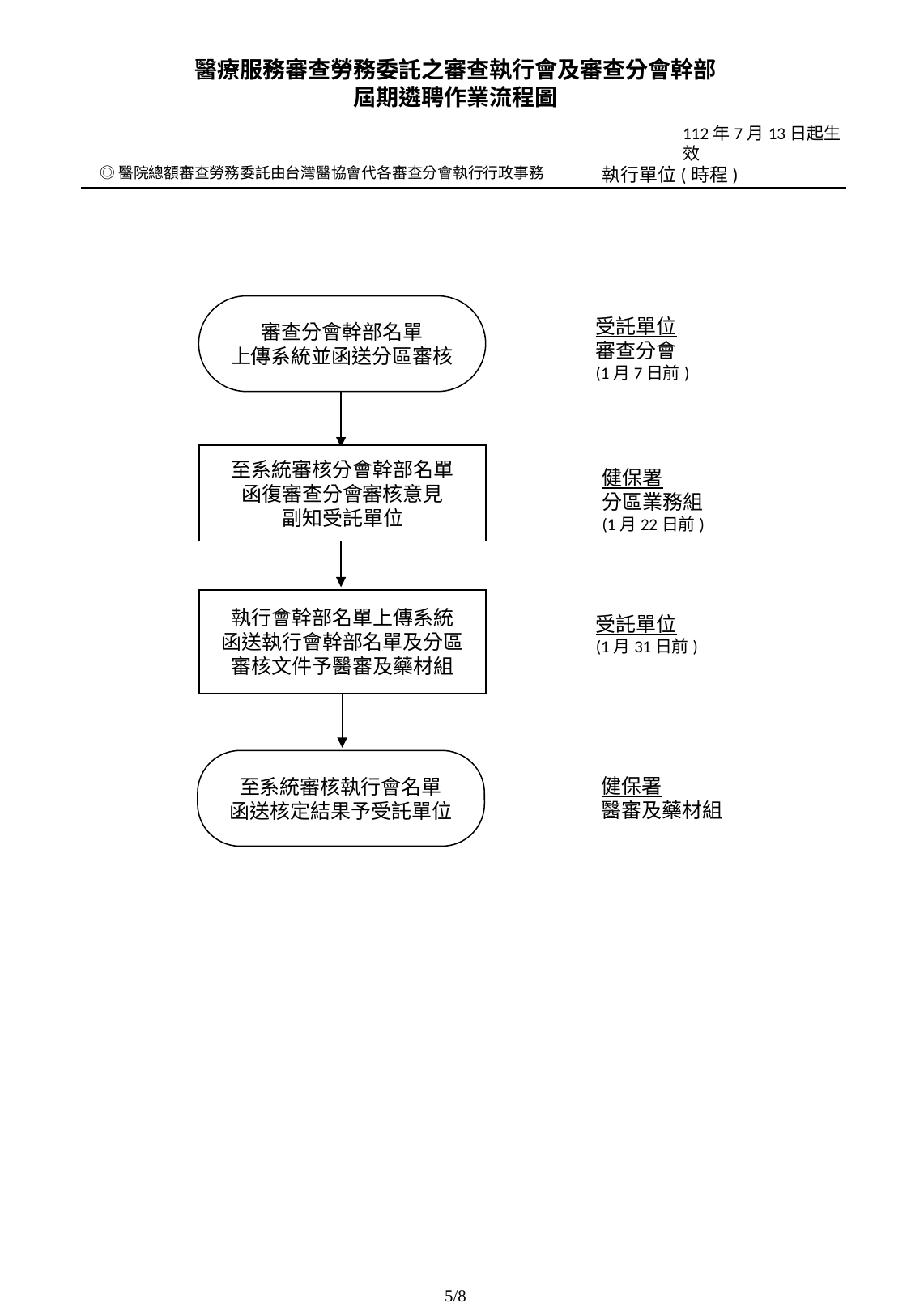

醫療服務審查勞務委託之審查執行會及審查分會幹部
屆期遴聘作業流程圖
112年7月13日起生效
◎醫院總額審查勞務委託由台灣醫協會代各審查分會執行行政事務
執行單位(時程)
審查分會幹部名單
上傳系統並函送分區審核
受託單位
審查分會
(1月7日前)
至系統審核分會幹部名單
函復審查分會審核意見
副知受託單位
健保署
分區業務組
(1月22日前)
執行會幹部名單上傳系統
函送執行會幹部名單及分區審核文件予醫審及藥材組
受託單位
(1月31日前)
至系統審核執行會名單
函送核定結果予受託單位
健保署
醫審及藥材組
5/8